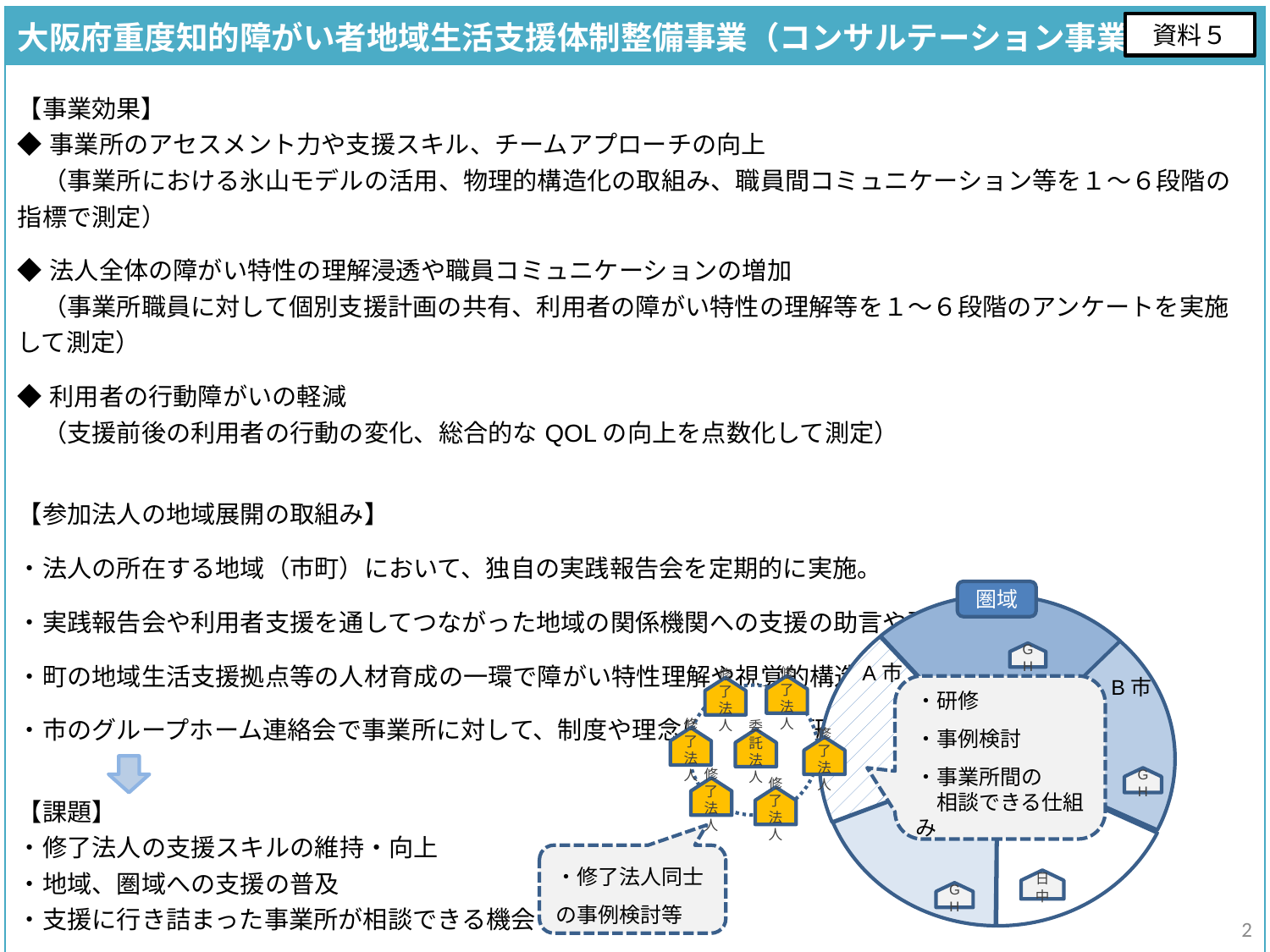

| 大阪府重度知的障がい者地域生活支援体制整備事業（コンサルテーション事業） |
| --- |
| 【事業効果】 ◆事業所のアセスメント力や支援スキル、チームアプローチの向上 　（事業所における氷山モデルの活用、物理的構造化の取組み、職員間コミュニケーション等を１～６段階の指標で測定） ◆法人全体の障がい特性の理解浸透や職員コミュニケーションの増加 　（事業所職員に対して個別支援計画の共有、利用者の障がい特性の理解等を１～６段階のアンケートを実施して測定） ◆利用者の行動障がいの軽減 　（支援前後の利用者の行動の変化、総合的なQOLの向上を点数化して測定） 【参加法人の地域展開の取組み】 ・法人の所在する地域（市町）において、独自の実践報告会を定期的に実施。 ・実践報告会や利用者支援を通してつながった地域の関係機関への支援の助言や研修を実施。 ・町の地域生活支援拠点等の人材育成の一環で障がい特性理解や視覚的構造化についての研修を実施。 ・市のグループホーム連絡会で事業所に対して、制度や理念についての研修を実施。 【課題】 ・修了法人の支援スキルの維持・向上 ・地域、圏域への支援の普及 ・支援に行き詰まった事業所が相談できる機会 ・修了法人同士のつながり構築 ・圏域別研修・事例検討の場づくり ・事業所間がつながり相談できる仕組みの構築 |
資料５
圏域

GH
A市
B市
修了
法人
修了
法人
・研修
・事例検討
・事業所間の
　相談できる仕組み

修了
法人
委託
法人
修了
法人

GH
修了
法人
修了
法人
・修了法人同士の事例検討等
日中
GH
2